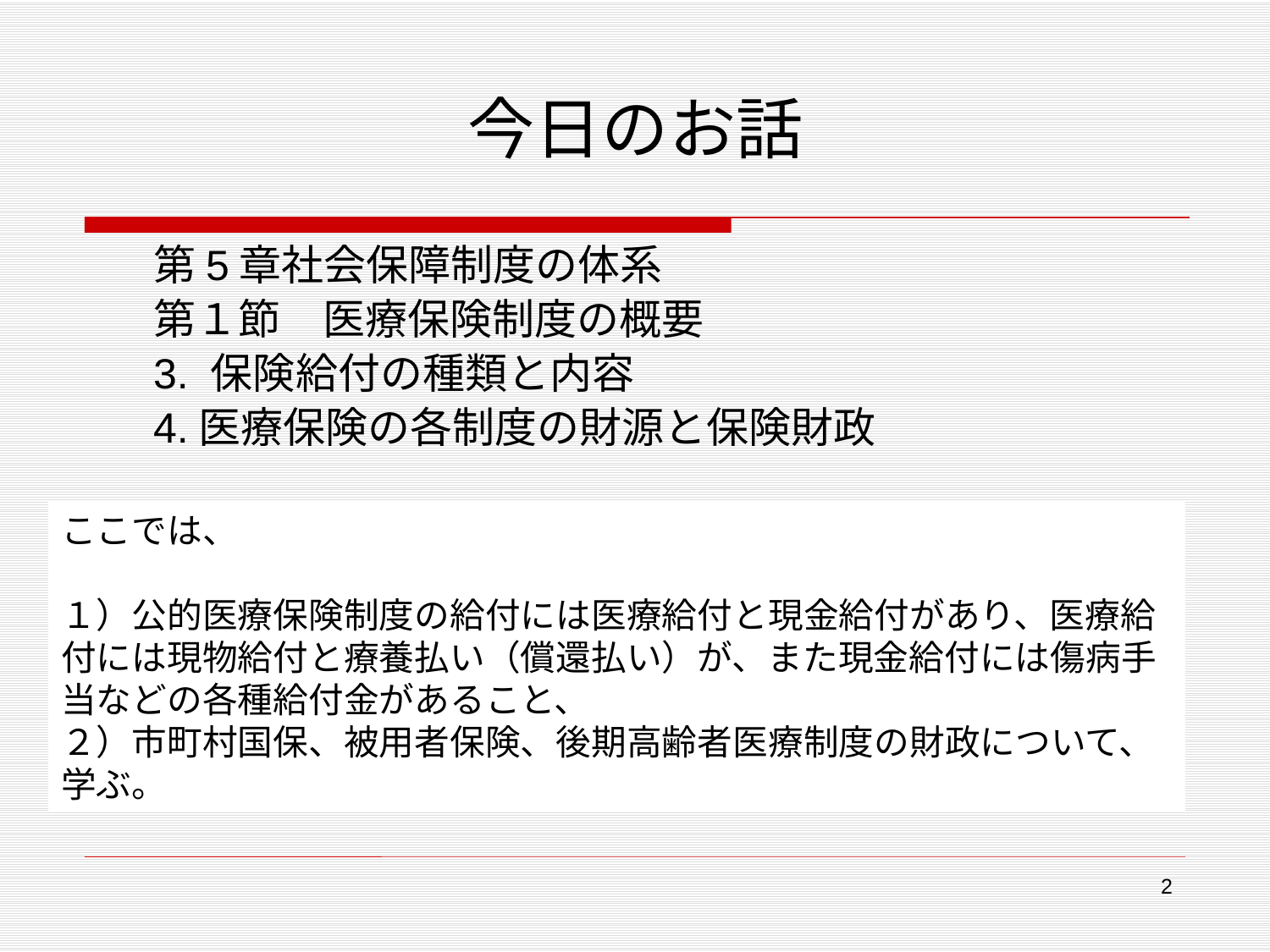

# 今日のお話
第5章社会保障制度の体系
第１節　医療保険制度の概要
3. 保険給付の種類と内容
4.医療保険の各制度の財源と保険財政

ここでは、

１）公的医療保険制度の給付には医療給付と現金給付があり、医療給付には現物給付と療養払い（償還払い）が、また現金給付には傷病手当などの各種給付金があること、
２）市町村国保、被用者保険、後期高齢者医療制度の財政について、学ぶ。
2